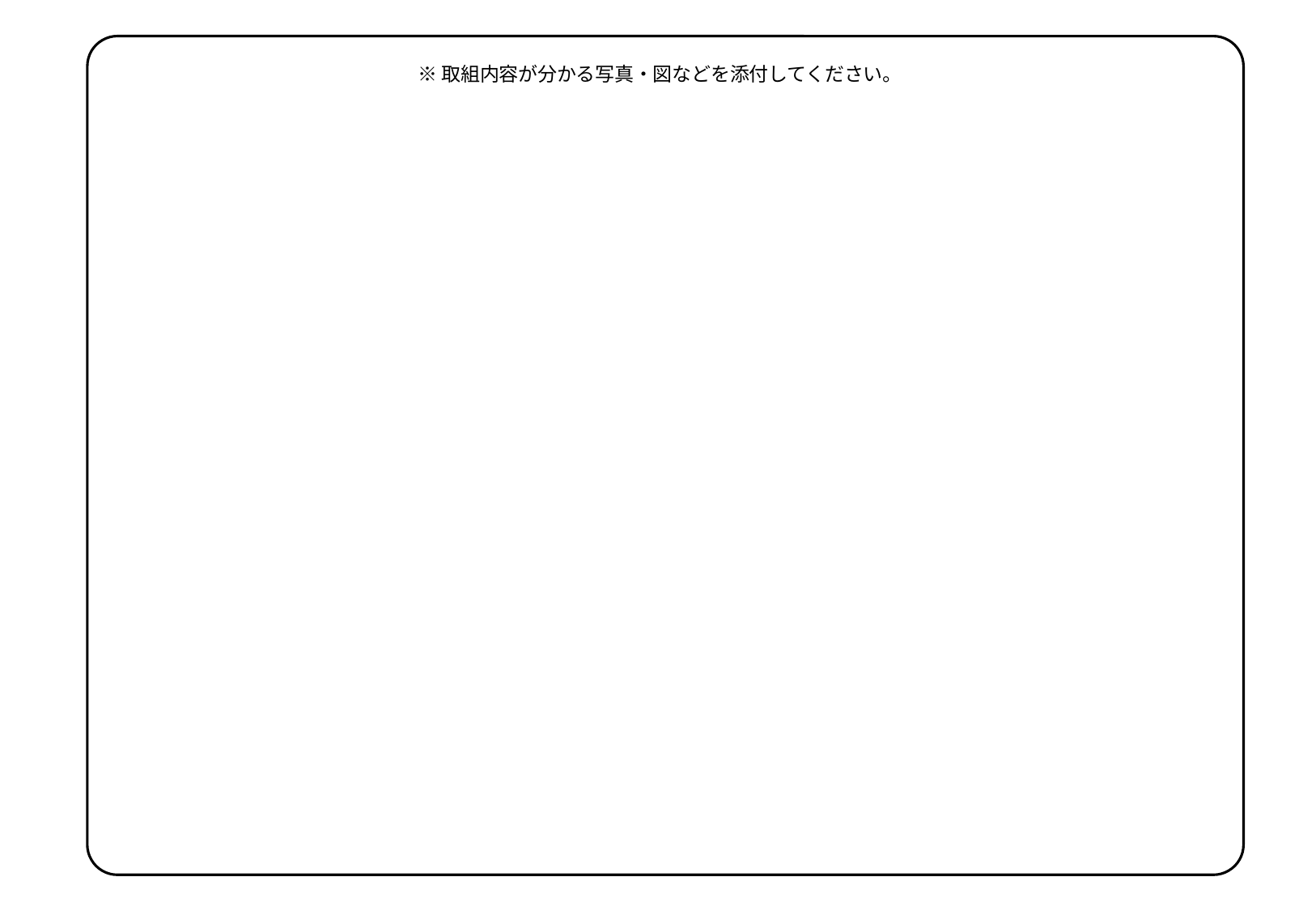

※画像はイメージです。AIを活用して作成しています。
※取組内容が分かる写真・図などを添付してください。